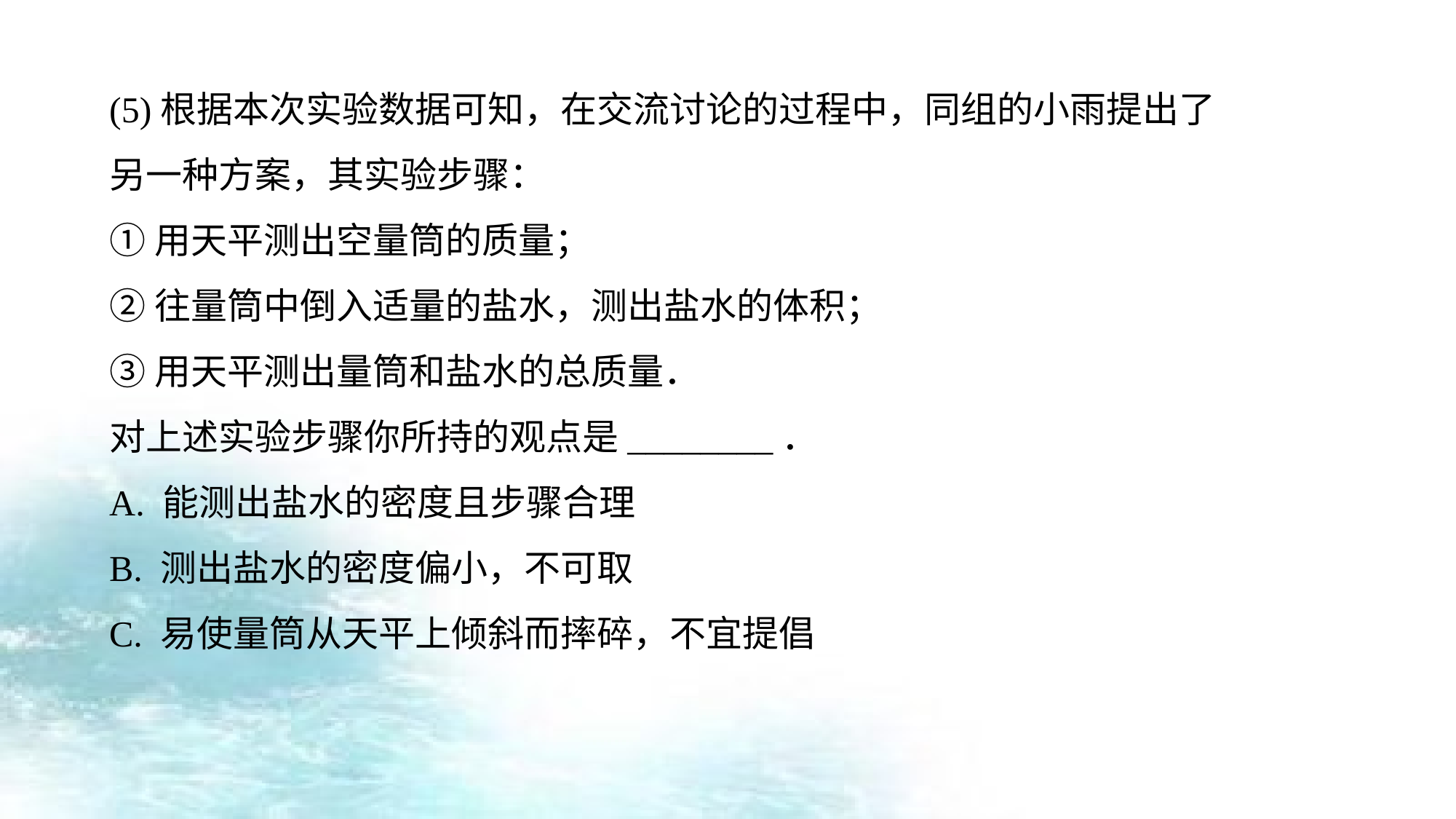

(5)根据本次实验数据可知，在交流讨论的过程中，同组的小雨提出了另一种方案，其实验步骤：
①用天平测出空量筒的质量；
②往量筒中倒入适量的盐水，测出盐水的体积；
③用天平测出量筒和盐水的总质量．
对上述实验步骤你所持的观点是________．
A. 能测出盐水的密度且步骤合理
B. 测出盐水的密度偏小，不可取
C. 易使量筒从天平上倾斜而摔碎，不宜提倡